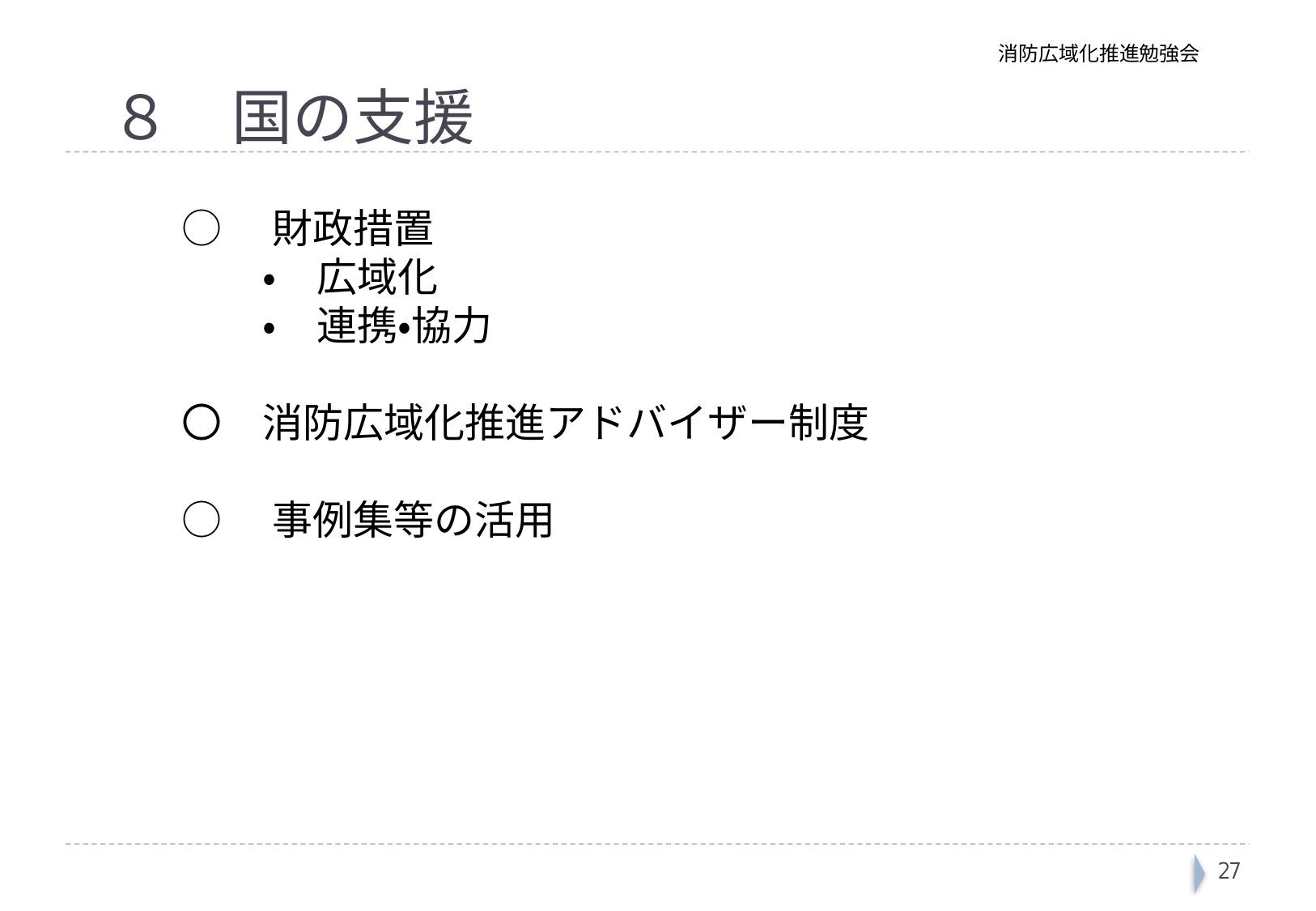

消防広域化推進勉強会
# ８　国の支援
○　財政措置
　　・　広域化
　　・　連携・協力

〇　消防広域化推進アドバイザー制度

○　事例集等の活用

27